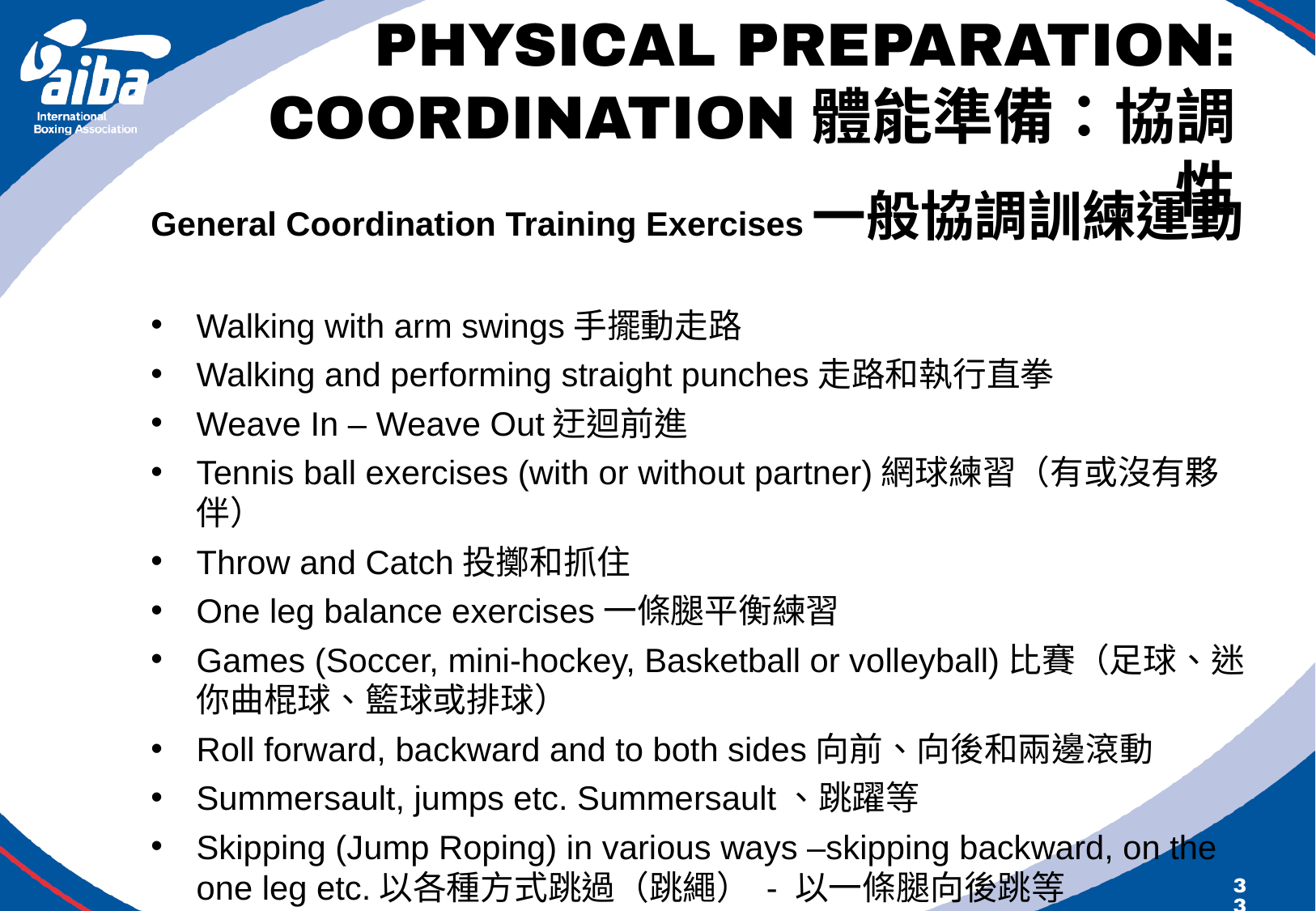

# PHYSICAL PREPARATION: COORDINATION體能準備：協調性
General Coordination Training Exercises一般協調訓練運動

Walking with arm swings手擺動走路
Walking and performing straight punches走路和執行直拳
Weave In – Weave Out迂迴前進
Tennis ball exercises (with or without partner)網球練習（有或沒有夥伴）
Throw and Catch投擲和抓住
One leg balance exercises一條腿平衡練習
Games (Soccer, mini-hockey, Basketball or volleyball)比賽（足球、迷你曲棍球、籃球或排球）
Roll forward, backward and to both sides向前、向後和兩邊滾動
Summersault, jumps etc. Summersault、跳躍等
Skipping (Jump Roping) in various ways –skipping backward, on the one leg etc.以各種方式跳過（跳繩） - 以一條腿向後跳等
330